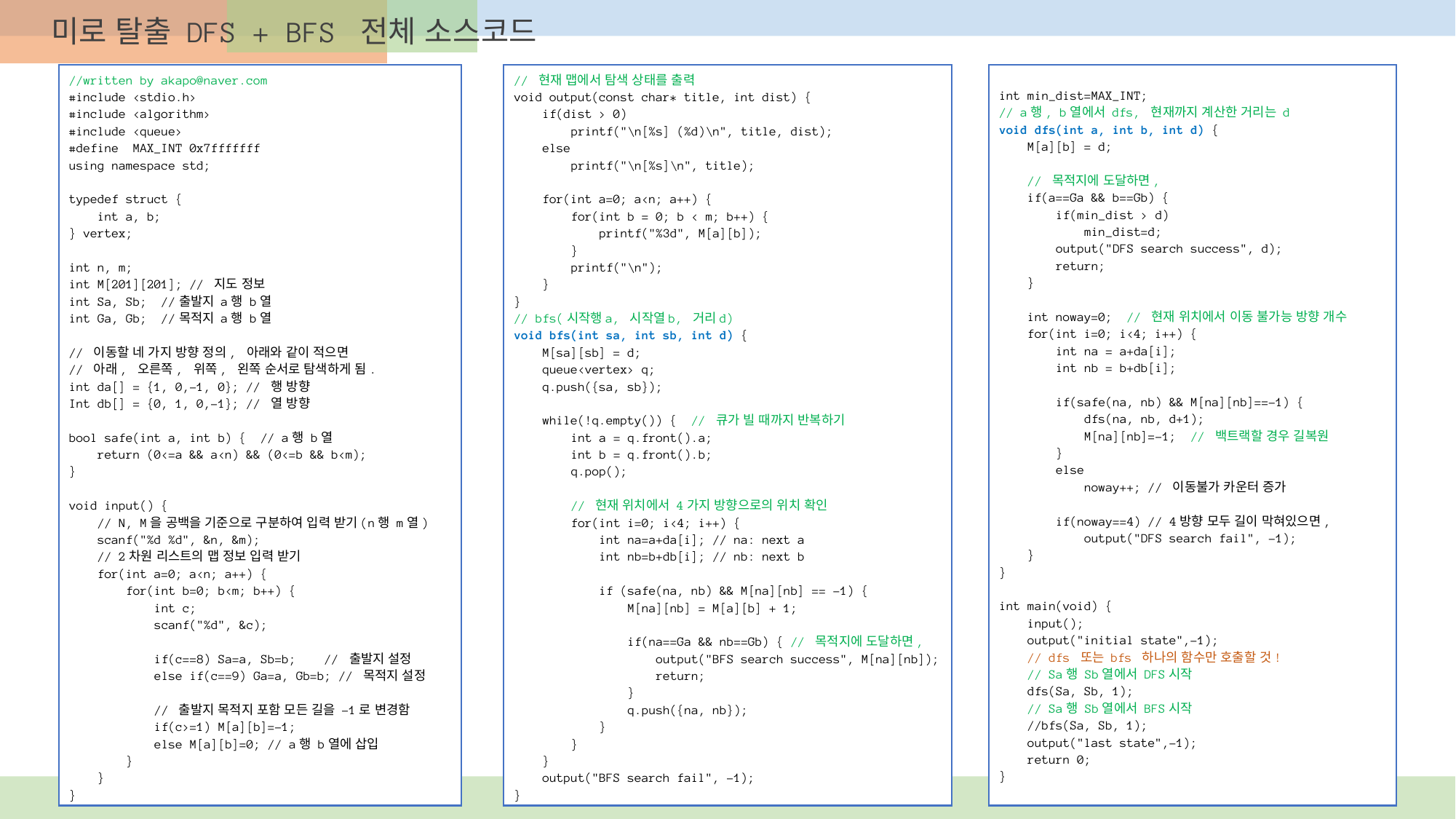

미로 탈출 DFS + BFS 전체 소스코드
//written by akapo@naver.com
#include <stdio.h>
#include <algorithm>
#include <queue>
#define  MAX_INT 0x7fffffff
using namespace std;

typedef struct {
    int a, b;
} vertex;

int n, m;
int M[201][201]; // 지도 정보
int Sa, Sb;  //출발지 a행 b열
int Ga, Gb;  //목적지 a행 b열

// 이동할 네 가지 방향 정의, 아래와 같이 적으면
// 아래, 오른쪽, 위쪽, 왼쪽 순서로 탐색하게 됨.
int da[] = {1, 0,-1, 0}; // 행 방향
Int db[] = {0, 1, 0,-1}; // 열 방향

bool safe(int a, int b) {  // a행 b열
    return (0<=a && a<n) && (0<=b && b<m);
}

void input() {
    // N, M을 공백을 기준으로 구분하여 입력 받기(n행 m열)
    scanf("%d %d", &n, &m);
    // 2차원 리스트의 맵 정보 입력 받기
    for(int a=0; a<n; a++) {
        for(int b=0; b<m; b++) {
            int c;
            scanf("%d", &c);

            if(c==8) Sa=a, Sb=b;    // 출발지 설정
            else if(c==9) Ga=a, Gb=b; // 목적지 설정

            // 출발지 목적지 포함 모든 길을 -1로 변경함
            if(c>=1) M[a][b]=-1;
            else M[a][b]=0; // a행 b열에 삽입
        }
    }
}

// 현재 맵에서 탐색 상태를 출력
void output(const char* title, int dist) {
    if(dist > 0)
        printf("\n[%s] (%d)\n", title, dist);
    else
        printf("\n[%s]\n", title);

    for(int a=0; a<n; a++) {
        for(int b = 0; b < m; b++) {
            printf("%3d", M[a][b]);
        }
        printf("\n");
    }
}
// bfs(시작행a, 시작열b, 거리d)
void bfs(int sa, int sb, int d) {
    M[sa][sb] = d;
    queue<vertex> q;
    q.push({sa, sb});

    while(!q.empty()) {  // 큐가 빌 때까지 반복하기
        int a = q.front().a;
        int b = q.front().b;
        q.pop();

        // 현재 위치에서 4가지 방향으로의 위치 확인
        for(int i=0; i<4; i++) {
            int na=a+da[i]; // na: next a
            int nb=b+db[i]; // nb: next b

            if (safe(na, nb) && M[na][nb] == -1) {
                M[na][nb] = M[a][b] + 1;

                if(na==Ga && nb==Gb) { // 목적지에 도달하면,
                    output("BFS search success", M[na][nb]);
                    return;
                }
                q.push({na, nb});
            }
        }
    }
    output("BFS search fail", -1);
}

int min_dist=MAX_INT;
// a행, b열에서 dfs, 현재까지 계산한 거리는 d
void dfs(int a, int b, int d) {
    M[a][b] = d;

    // 목적지에 도달하면,
    if(a==Ga && b==Gb) {
        if(min_dist > d)
            min_dist=d;
        output("DFS search success", d);
        return;
    }

    int noway=0;  // 현재 위치에서 이동 불가능 방향 개수
    for(int i=0; i<4; i++) {
        int na = a+da[i];
        int nb = b+db[i];

        if(safe(na, nb) && M[na][nb]==-1) {
            dfs(na, nb, d+1);
            M[na][nb]=-1;  // 백트랙할 경우 길복원
        }
        else
            noway++; // 이동불가 카운터 증가

        if(noway==4) // 4방향 모두 길이 막혀있으면,
            output("DFS search fail", -1);
    }
}

int main(void) {
    input();
    output("initial state",-1);
    // dfs 또는 bfs 하나의 함수만 호출할 것!
    // Sa행 Sb열에서 DFS시작
    dfs(Sa, Sb, 1);
    // Sa행 Sb열에서 BFS시작
    //bfs(Sa, Sb, 1);
    output("last state",-1);
    return 0;
}
#

254